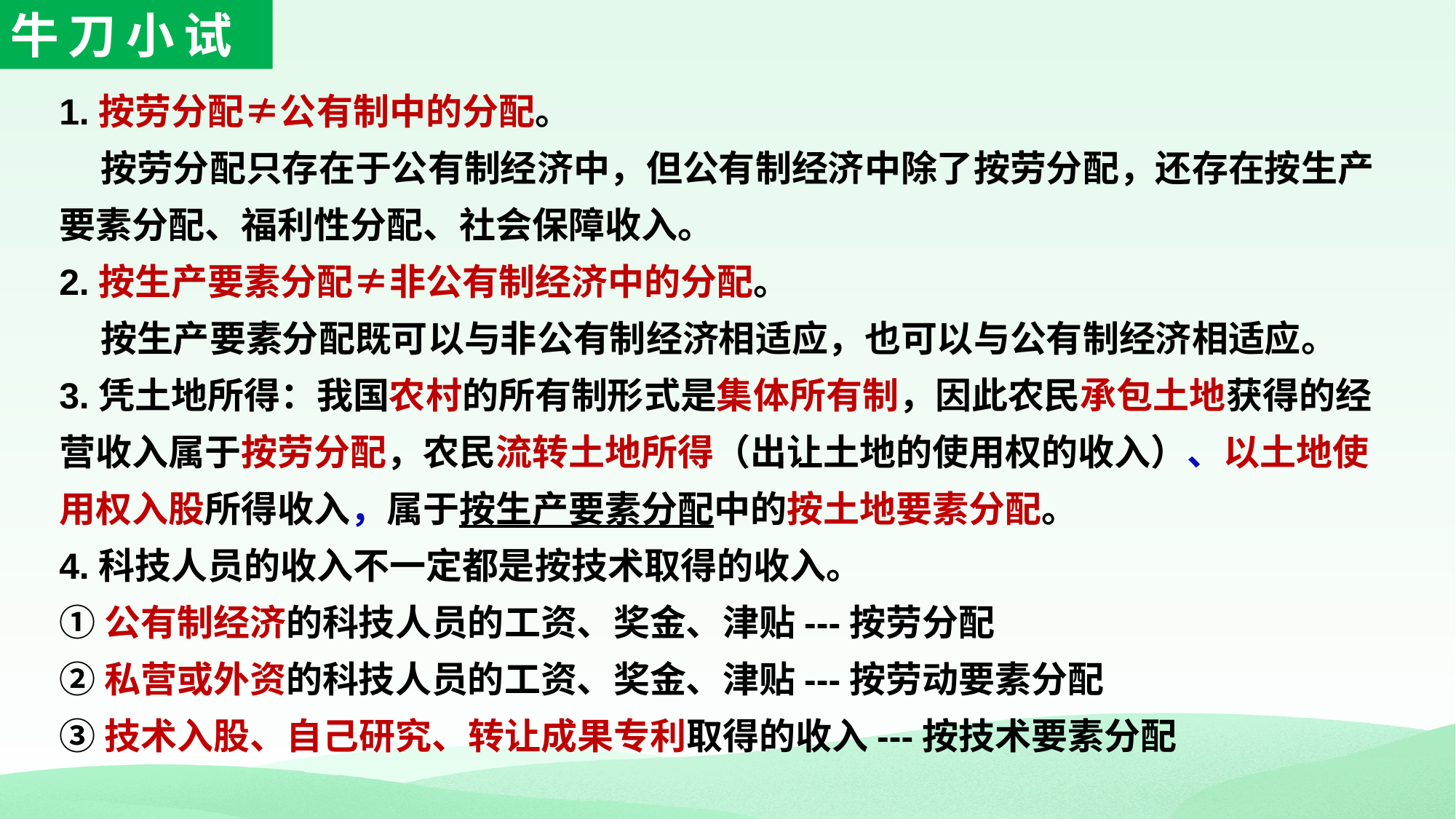

牛刀小试
1.按劳分配≠公有制中的分配。
    按劳分配只存在于公有制经济中，但公有制经济中除了按劳分配，还存在按生产要素分配、福利性分配、社会保障收入。
2.按生产要素分配≠非公有制经济中的分配。
    按生产要素分配既可以与非公有制经济相适应，也可以与公有制经济相适应。
3.凭土地所得：我国农村的所有制形式是集体所有制，因此农民承包土地获得的经营收入属于按劳分配，农民流转土地所得（出让土地的使用权的收入）、以土地使用权入股所得收入，属于按生产要素分配中的按土地要素分配。
4.科技人员的收入不一定都是按技术取得的收入。
①公有制经济的科技人员的工资、奖金、津贴---按劳分配
②私营或外资的科技人员的工资、奖金、津贴---按劳动要素分配
③技术入股、自己研究、转让成果专利取得的收入---按技术要素分配